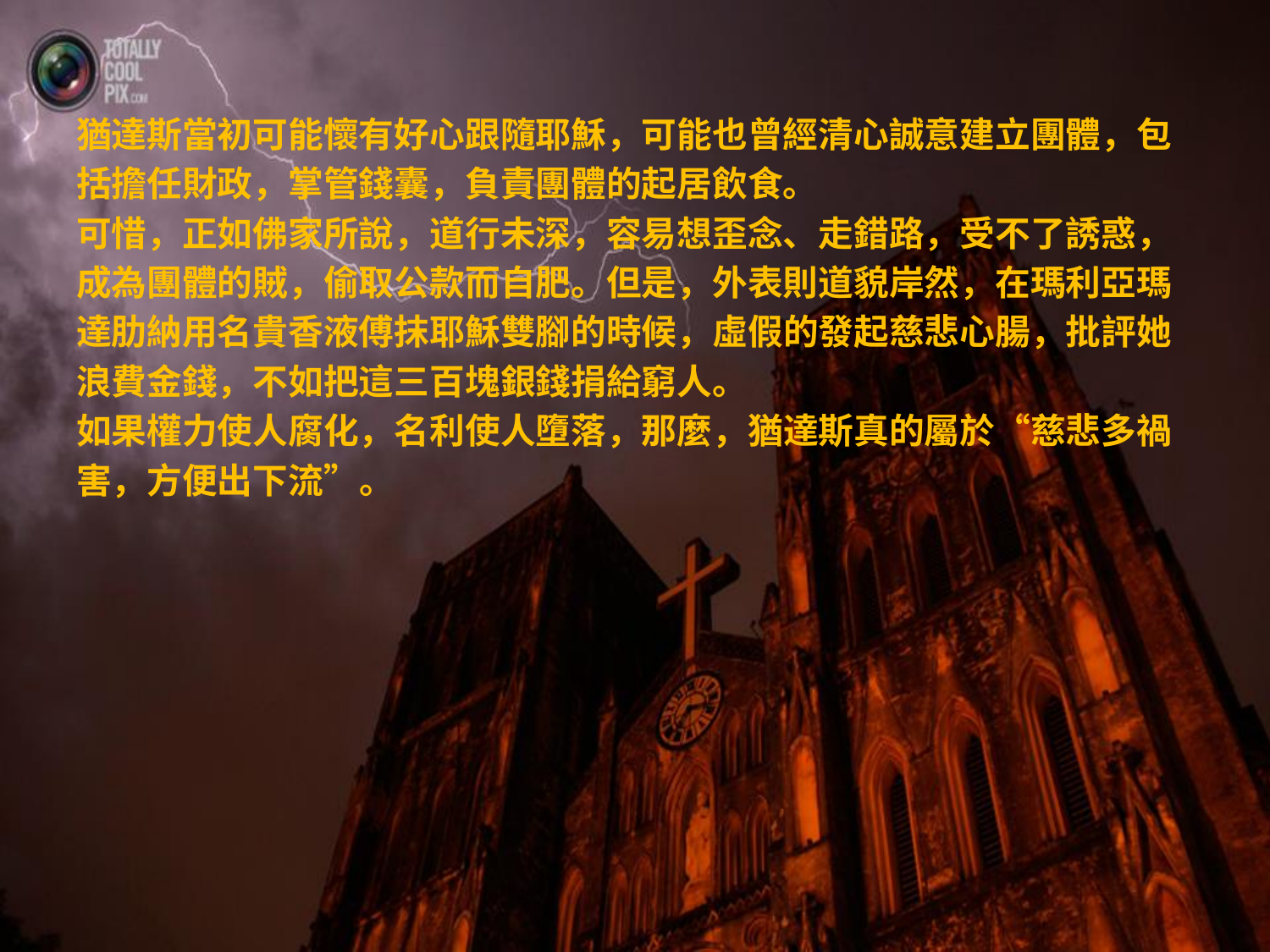

猶達斯當初可能懷有好心跟隨耶穌，可能也曾經清心誠意建立團體，包
括擔任財政，掌管錢囊，負責團體的起居飲食。
可惜，正如佛家所說，道行未深，容易想歪念、走錯路，受不了誘惑，
成為團體的賊，偷取公款而自肥。但是，外表則道貌岸然，在瑪利亞瑪
達肋納用名貴香液傅抹耶穌雙腳的時候，虛假的發起慈悲心腸，批評她
浪費金錢，不如把這三百塊銀錢捐給窮人。
如果權力使人腐化，名利使人墮落，那麼，猶達斯真的屬於“慈悲多禍
害，方便出下流”。